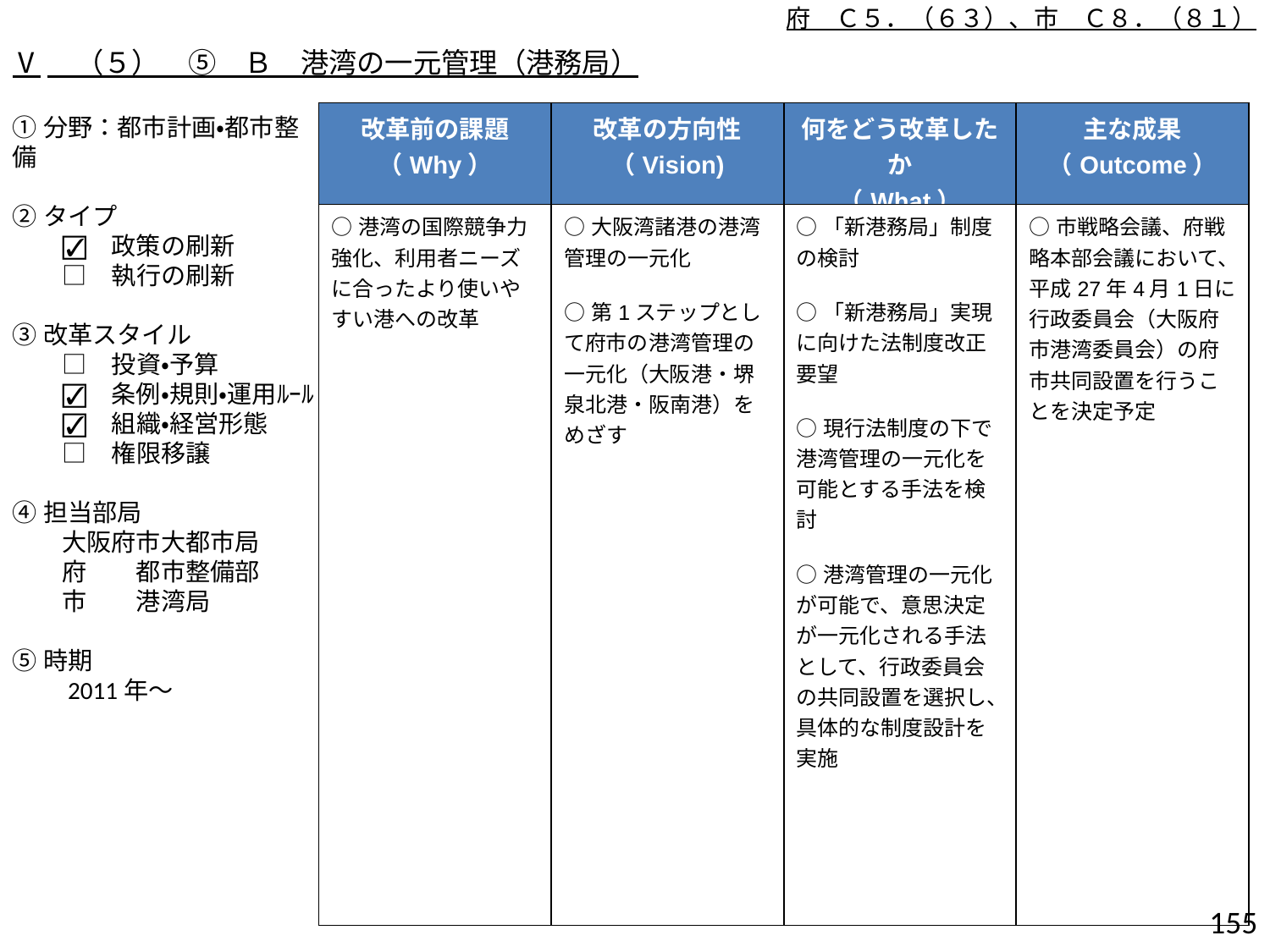

府　Ｃ５．（６３）、市　Ｃ８．（８１）
Ⅴ　（５）　⑤　Ｂ　港湾の一元管理（港務局）
| 改革前の課題 （Why） | 改革の方向性 （Vision) | 何をどう改革したか （What） | 主な成果 （Outcome） |
| --- | --- | --- | --- |
| ○港湾の国際競争力強化、利用者ニーズに合ったより使いやすい港への改革 | ○大阪湾諸港の港湾管理の一元化 ○第1ステップとして府市の港湾管理の一元化（大阪港・堺泉北港・阪南港）をめざす | ○「新港務局」制度の検討 ○「新港務局」実現に向けた法制度改正要望 ○現行法制度の下で港湾管理の一元化を可能とする手法を検討 ○港湾管理の一元化が可能で、意思決定が一元化される手法として、行政委員会の共同設置を選択し、具体的な制度設計を実施 | ○市戦略会議、府戦略本部会議において、平成27年4月1日に行政委員会（大阪府市港湾委員会）の府市共同設置を行うことを決定予定 |
①分野：都市計画・都市整備

②タイプ
　　☑　政策の刷新
　　□　執行の刷新

③改革スタイル
　　□　投資・予算
　　☑　条例・規則・運用ﾙｰﾙ
　　☑　組織・経営形態
　　□　権限移譲

④担当部局
　　大阪府市大都市局
　　府　　都市整備部
　　市　　港湾局

⑤時期
　　2011年～
155